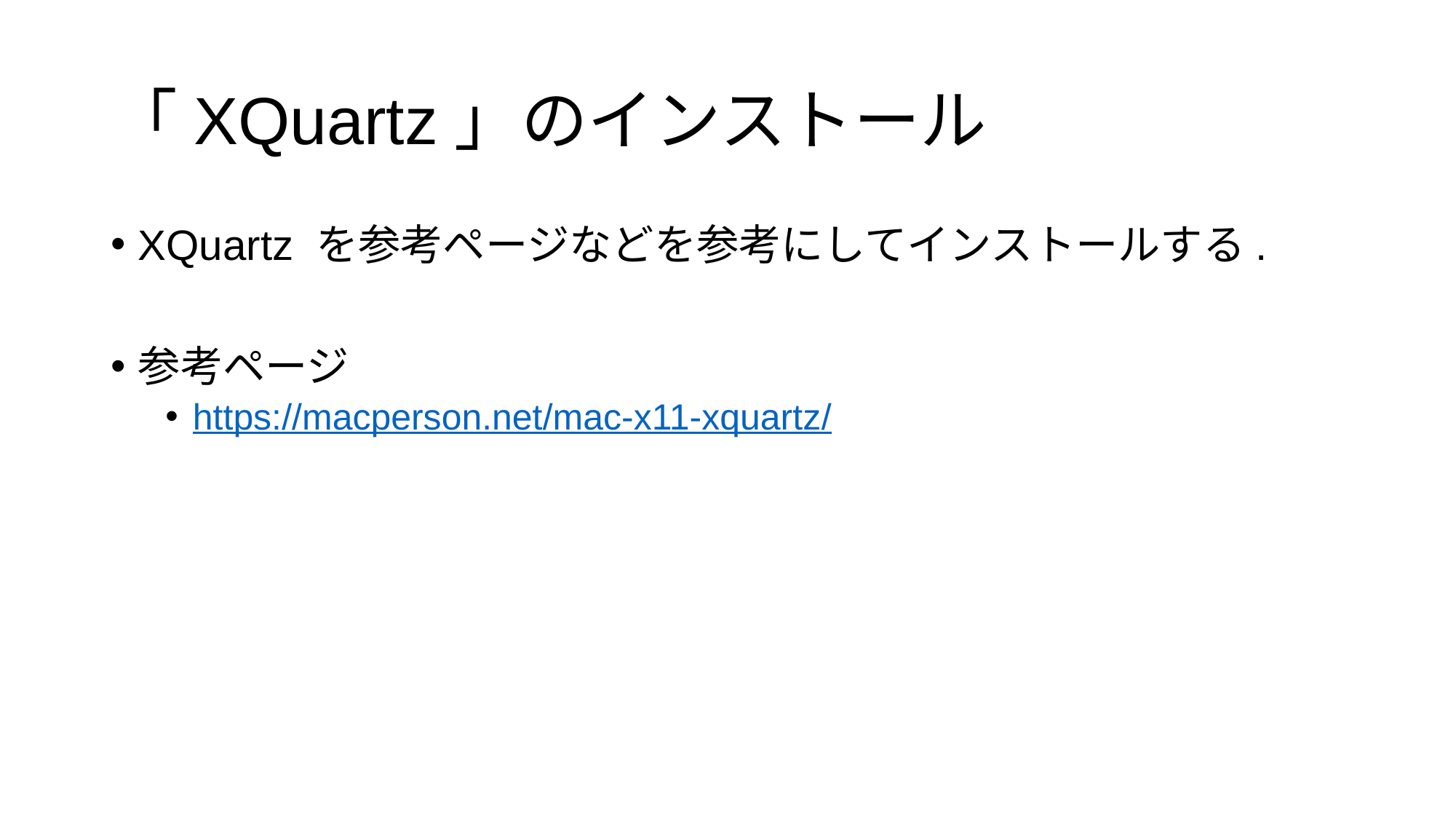

# 「XQuartz」のインストール
XQuartz を参考ページなどを参考にしてインストールする.

参考ページ
https://macperson.net/mac-x11-xquartz/